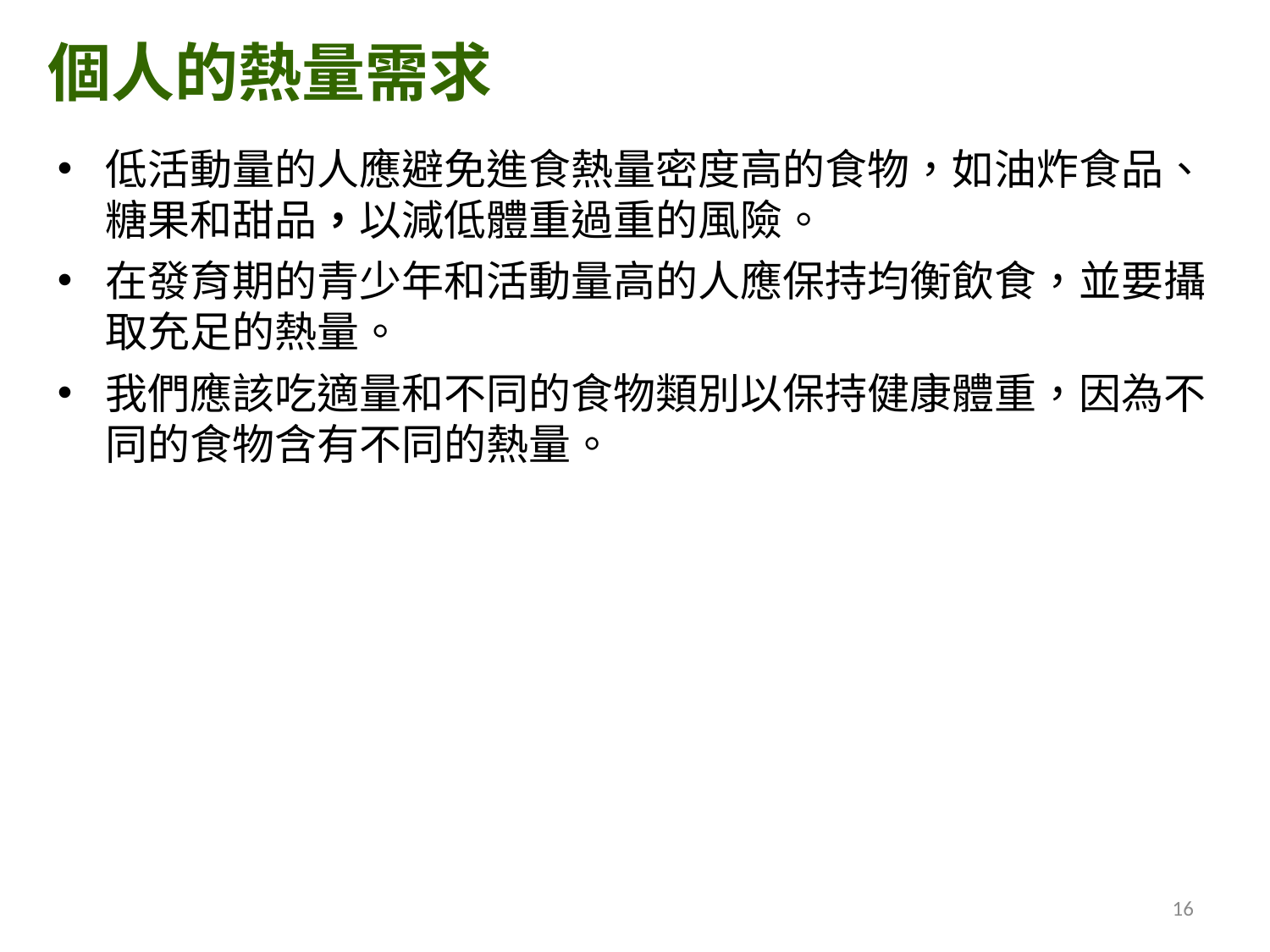

個人的熱量需求
低活動量的人應避免進食熱量密度高的食物，如油炸食品、糖果和甜品，以減低體重過重的風險。
在發育期的青少年和活動量高的人應保持均衡飲食，並要攝取充足的熱量。
我們應該吃適量和不同的食物類別以保持健康體重，因為不同的食物含有不同的熱量。
16